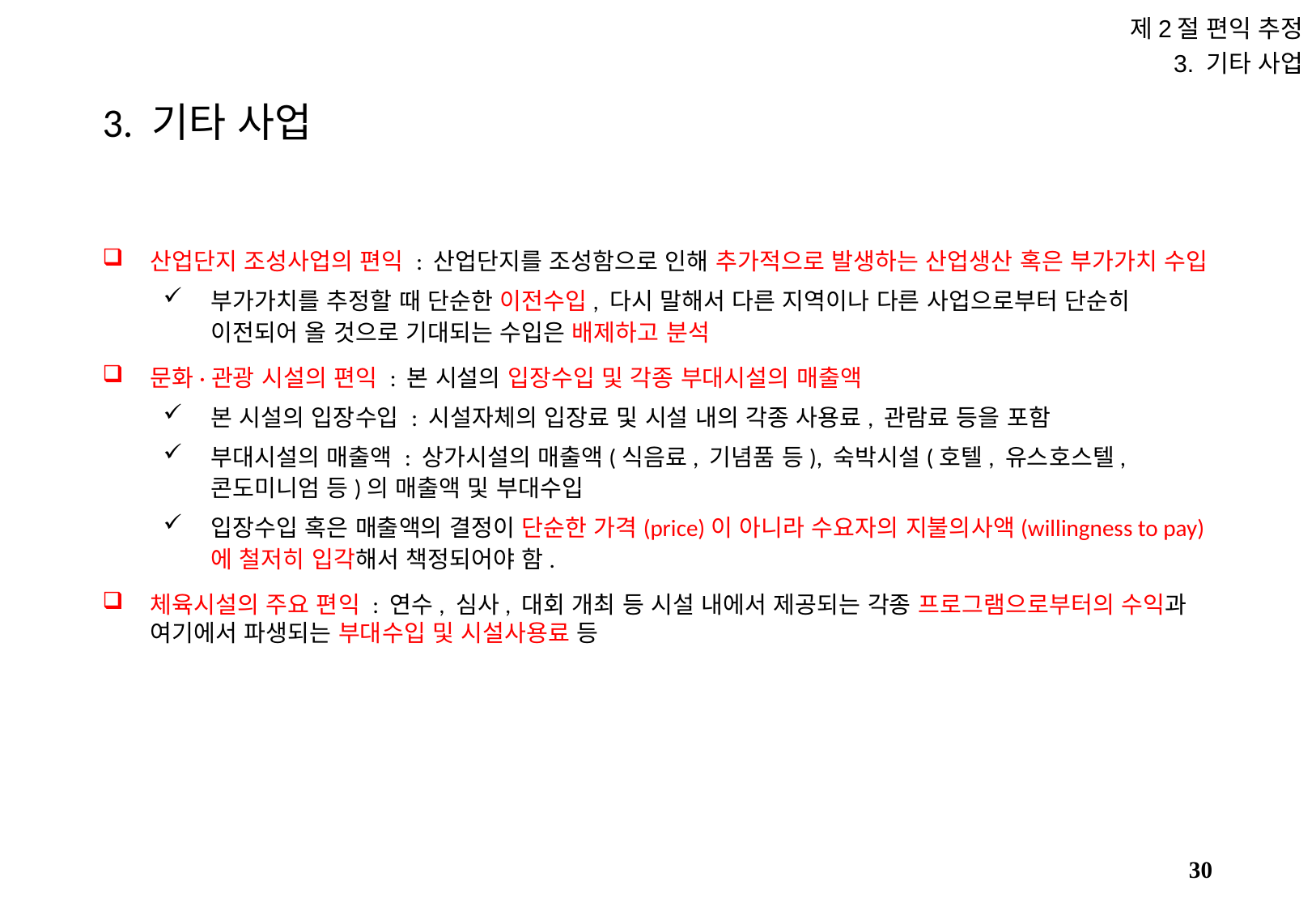

제2절 편익 추정
3. 기타 사업
# 3. 기타 사업
산업단지 조성사업의 편익 : 산업단지를 조성함으로 인해 추가적으로 발생하는 산업생산 혹은 부가가치 수입
부가가치를 추정할 때 단순한 이전수입, 다시 말해서 다른 지역이나 다른 사업으로부터 단순히 이전되어 올 것으로 기대되는 수입은 배제하고 분석
문화·관광 시설의 편익 : 본 시설의 입장수입 및 각종 부대시설의 매출액
본 시설의 입장수입 : 시설자체의 입장료 및 시설 내의 각종 사용료, 관람료 등을 포함
부대시설의 매출액 : 상가시설의 매출액(식음료, 기념품 등), 숙박시설(호텔, 유스호스텔, 콘도미니엄 등)의 매출액 및 부대수입
입장수입 혹은 매출액의 결정이 단순한 가격(price)이 아니라 수요자의 지불의사액(willingness to pay)에 철저히 입각해서 책정되어야 함.
체육시설의 주요 편익 : 연수, 심사, 대회 개최 등 시설 내에서 제공되는 각종 프로그램으로부터의 수익과 여기에서 파생되는 부대수입 및 시설사용료 등
30